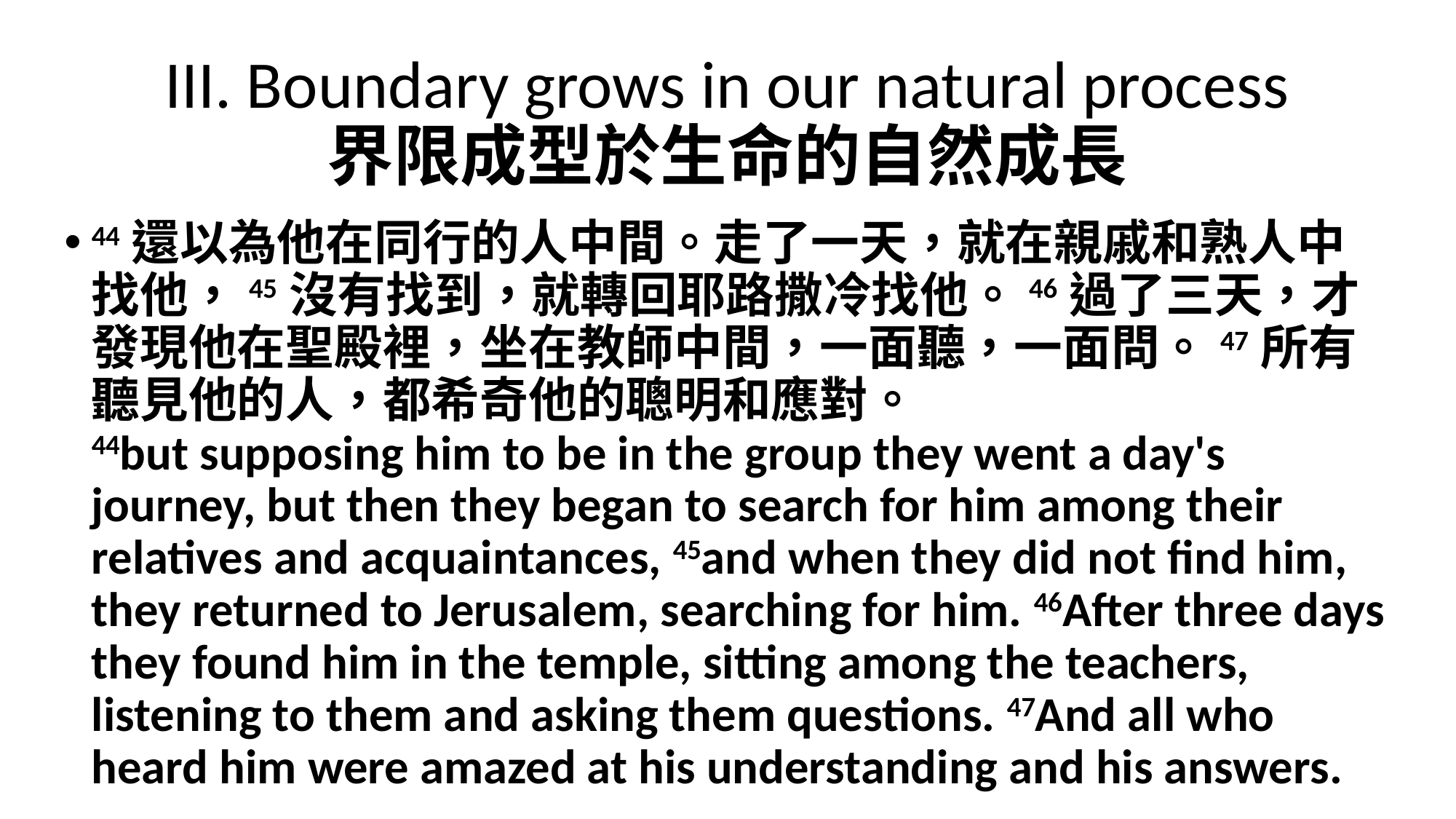

# III. Boundary grows in our natural process 界限成型於生命的自然成長
44還以為他在同行的人中間。走了一天，就在親戚和熟人中找他，45沒有找到，就轉回耶路撒冷找他。46過了三天，才發現他在聖殿裡，坐在教師中間，一面聽，一面問。47所有聽見他的人，都希奇他的聰明和應對。
44but supposing him to be in the group they went a day's journey, but then they began to search for him among their relatives and acquaintances, 45and when they did not find him, they returned to Jerusalem, searching for him. 46After three days they found him in the temple, sitting among the teachers, listening to them and asking them questions. 47And all who heard him were amazed at his understanding and his answers.